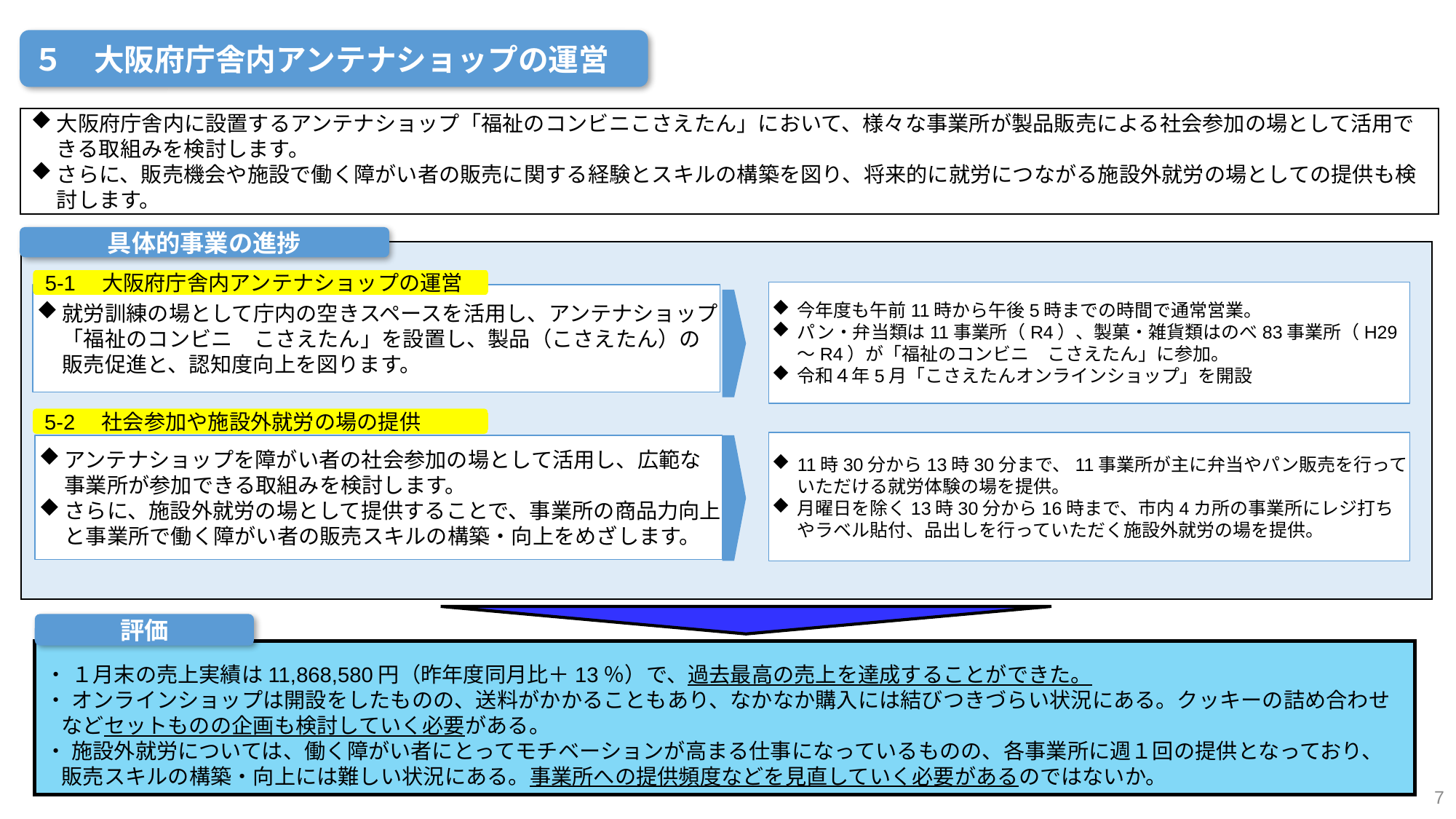

５　大阪府庁舎内アンテナショップの運営
大阪府庁舎内に設置するアンテナショップ「福祉のコンビニこさえたん」において、様々な事業所が製品販売による社会参加の場として活用できる取組みを検討します。
さらに、販売機会や施設で働く障がい者の販売に関する経験とスキルの構築を図り、将来的に就労につながる施設外就労の場としての提供も検討します。
具体的事業の進捗

5-1　大阪府庁舎内アンテナショップの運営
今年度も午前11時から午後5時までの時間で通常営業。
パン・弁当類は11事業所（R4）、製菓・雑貨類はのべ83事業所（H29～R4）が「福祉のコンビニ　こさえたん」に参加。
令和４年5月「こさえたんオンラインショップ」を開設
就労訓練の場として庁内の空きスペースを活用し、アンテナショップ「福祉のコンビニ　こさえたん」を設置し、製品（こさえたん）の販売促進と、認知度向上を図ります。

5-2　社会参加や施設外就労の場の提供

11時30分から13時30分まで、11事業所が主に弁当やパン販売を行っていただける就労体験の場を提供。
月曜日を除く13時30分から16時まで、市内4カ所の事業所にレジ打ちやラベル貼付、品出しを行っていただく施設外就労の場を提供。

アンテナショップを障がい者の社会参加の場として活用し、広範な事業所が参加できる取組みを検討します。
さらに、施設外就労の場として提供することで、事業所の商品力向上と事業所で働く障がい者の販売スキルの構築・向上をめざします。

評価

・ １月末の売上実績は11,868,580円（昨年度同月比＋13％）で、過去最高の売上を達成することができた。
・ オンラインショップは開設をしたものの、送料がかかることもあり、なかなか購入には結びつきづらい状況にある。クッキーの詰め合わせなどセットものの企画も検討していく必要がある。
・ 施設外就労については、働く障がい者にとってモチベーションが高まる仕事になっているものの、各事業所に週１回の提供となっており、販売スキルの構築・向上には難しい状況にある。事業所への提供頻度などを見直していく必要があるのではないか。

7